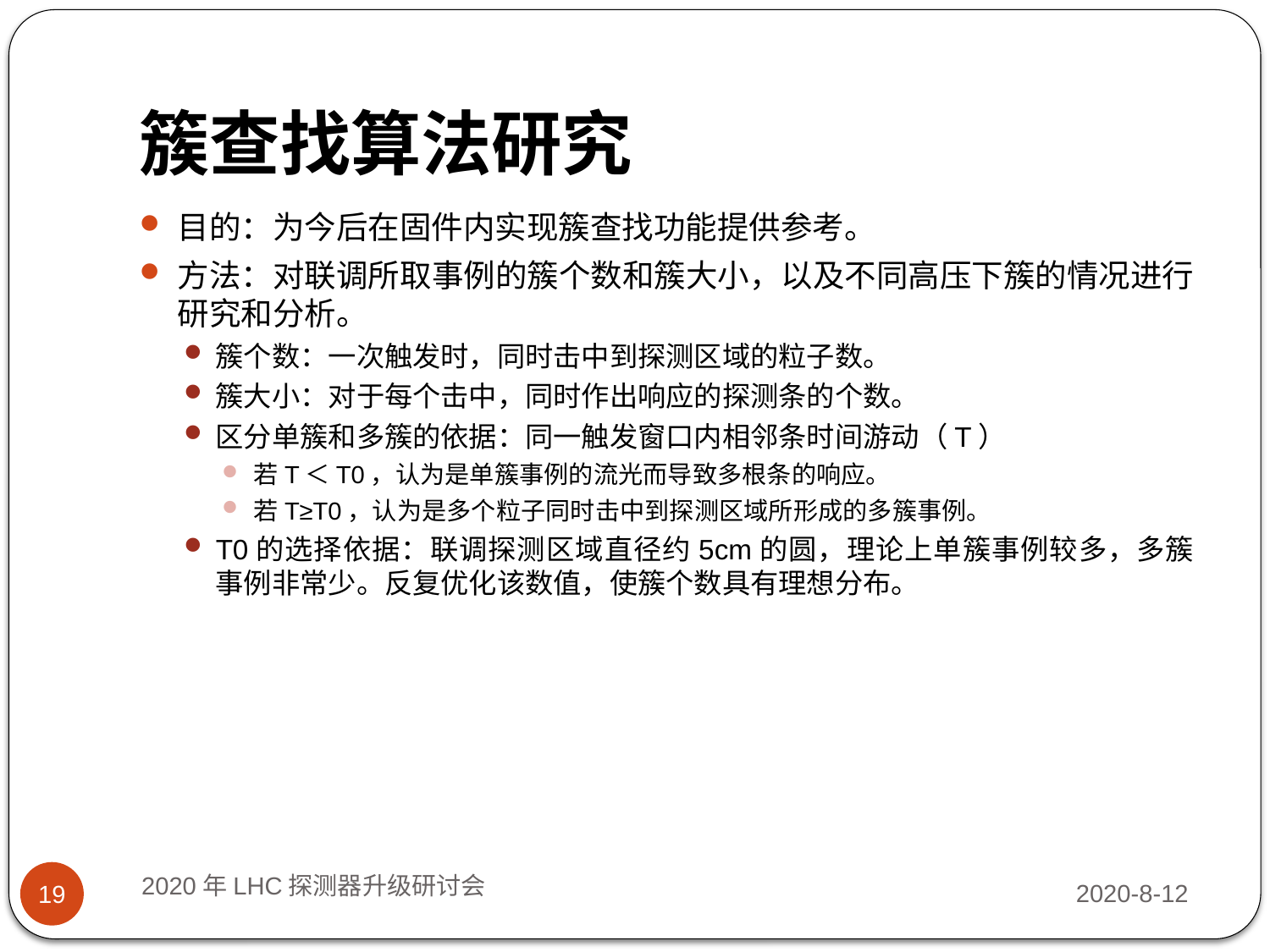

# 簇查找算法研究
目的：为今后在固件内实现簇查找功能提供参考。
方法：对联调所取事例的簇个数和簇大小，以及不同高压下簇的情况进行研究和分析。
簇个数：一次触发时，同时击中到探测区域的粒子数。
簇大小：对于每个击中，同时作出响应的探测条的个数。
区分单簇和多簇的依据：同一触发窗口内相邻条时间游动（T）
若T＜T0，认为是单簇事例的流光而导致多根条的响应。
若T≥T0，认为是多个粒子同时击中到探测区域所形成的多簇事例。
T0的选择依据：联调探测区域直径约5cm的圆，理论上单簇事例较多，多簇事例非常少。反复优化该数值，使簇个数具有理想分布。

2020年LHC探测器升级研讨会
2020-8-12
19